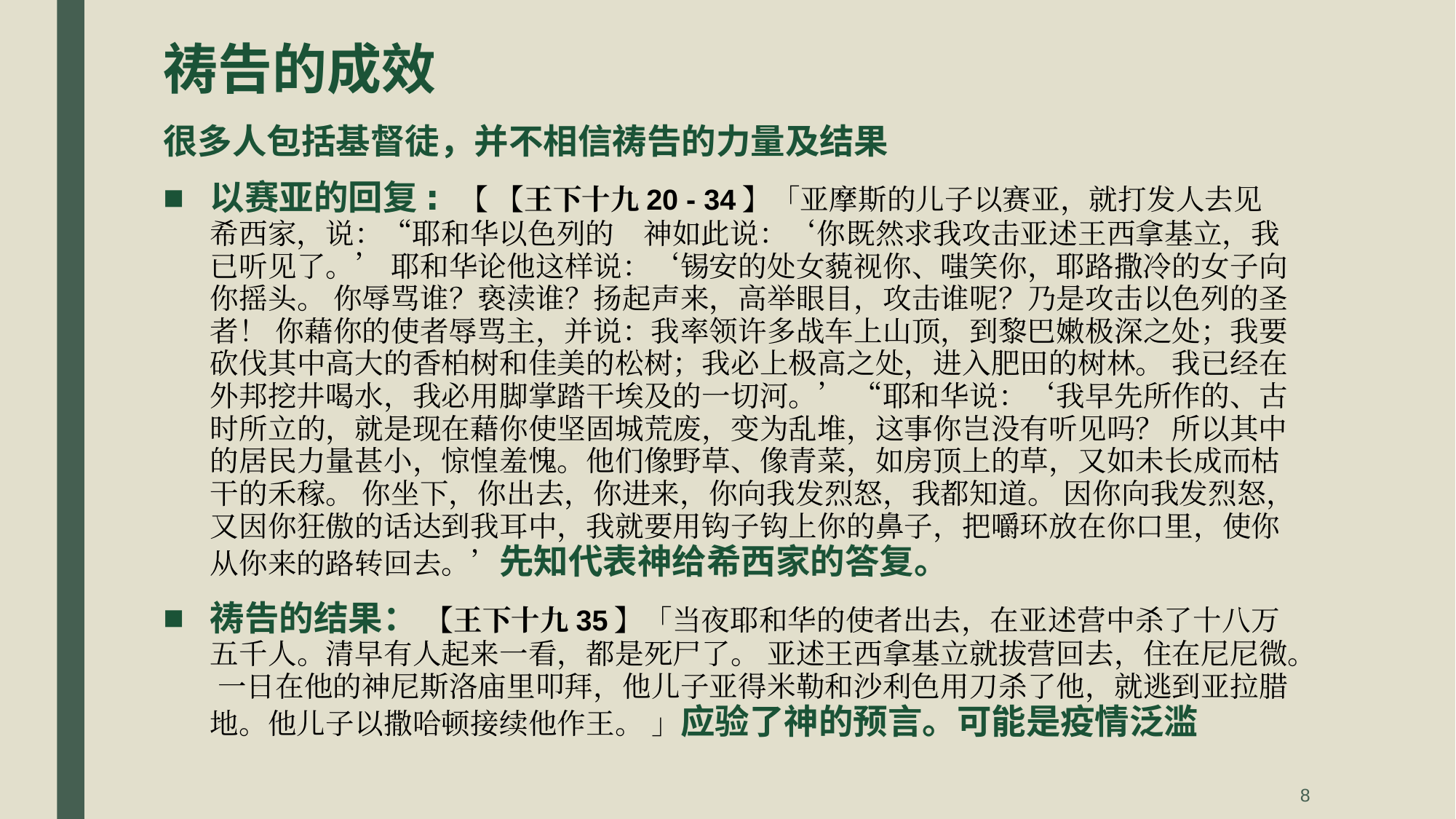

# 祷告的成效
很多人包括基督徒，并不相信祷告的力量及结果
以赛亚的回复: 【 【王下十九20 - 34】「亚摩斯的儿子以赛亚，就打发人去见希西家，说：“耶和华以色列的　神如此说：‘你既然求我攻击亚述王西拿基立，我已听见了。’ 耶和华论他这样说：‘锡安的处女藐视你、嗤笑你，耶路撒冷的女子向你摇头。 你辱骂谁？亵渎谁？扬起声来，高举眼目，攻击谁呢？乃是攻击以色列的圣者！ 你藉你的使者辱骂主，并说：我率领许多战车上山顶，到黎巴嫩极深之处；我要砍伐其中高大的香柏树和佳美的松树；我必上极高之处，进入肥田的树林。 我已经在外邦挖井喝水，我必用脚掌踏干埃及的一切河。’ “耶和华说：‘我早先所作的、古时所立的，就是现在藉你使坚固城荒废，变为乱堆，这事你岂没有听见吗？ 所以其中的居民力量甚小，惊惶羞愧。他们像野草、像青菜，如房顶上的草，又如未长成而枯干的禾稼。 你坐下，你出去，你进来，你向我发烈怒，我都知道。 因你向我发烈怒，又因你狂傲的话达到我耳中，我就要用钩子钩上你的鼻子，把嚼环放在你口里，使你从你来的路转回去。’先知代表神给希西家的答复。
祷告的结果： 【王下十九35】「当夜耶和华的使者出去，在亚述营中杀了十八万五千人。清早有人起来一看，都是死尸了。 亚述王西拿基立就拔营回去，住在尼尼微。 一日在他的神尼斯洛庙里叩拜，他儿子亚得米勒和沙利色用刀杀了他，就逃到亚拉腊地。他儿子以撒哈顿接续他作王。 」应验了神的预言。可能是疫情泛滥

8